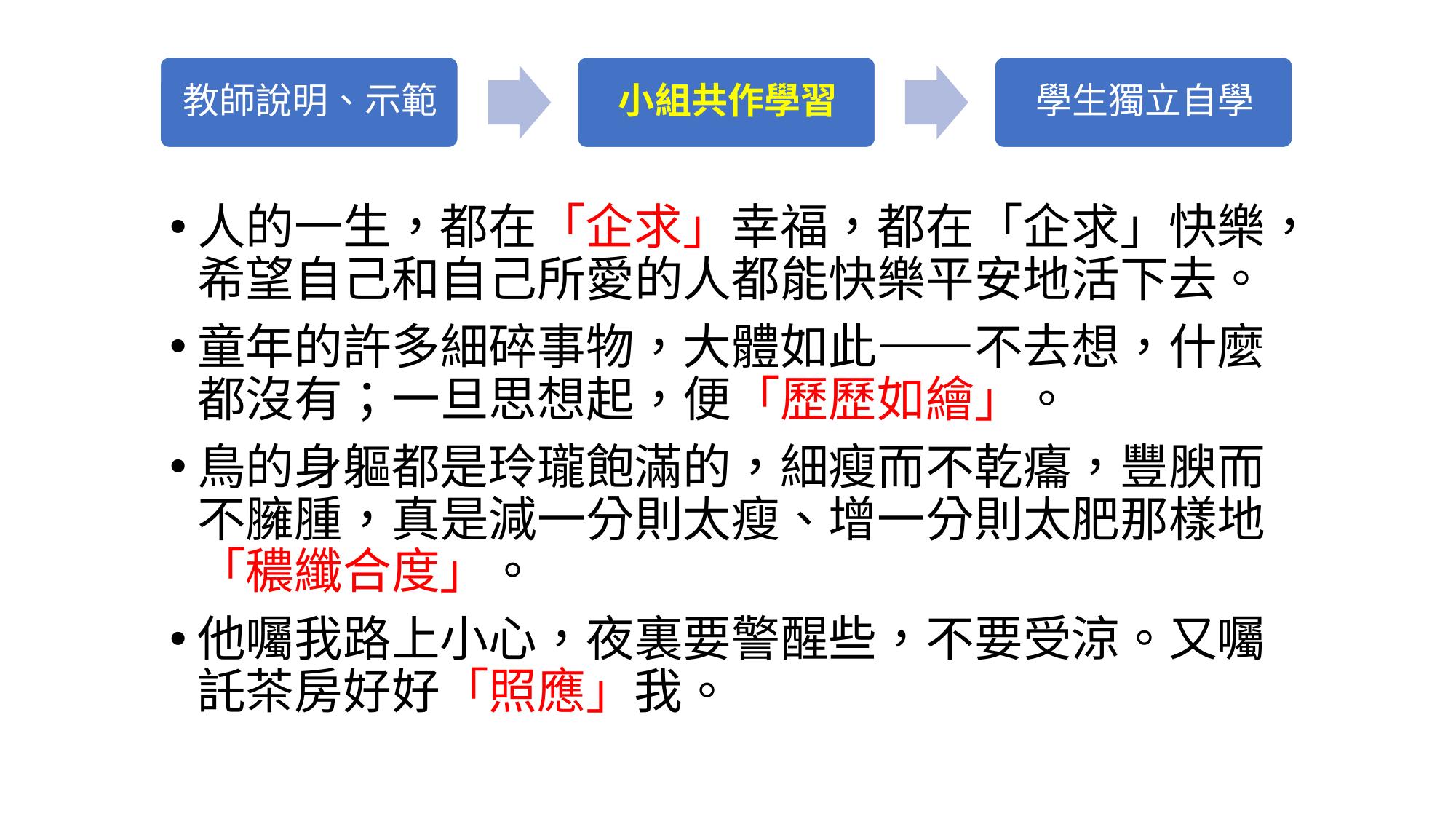

教師說明、示範

小組共作學習

學生獨立自學
人的一生，都在「企求」幸福，都在「企求」快樂，希望自己和自己所愛的人都能快樂平安地活下去。
童年的許多細碎事物，大體如此——不去想，什麼都沒有；一旦思想起，便「歷歷如繪」。
鳥的身軀都是玲瓏飽滿的，細瘦而不乾癟，豐腴而不臃腫，真是減一分則太瘦、增一分則太肥那樣地「穠纖合度」。
他囑我路上小心，夜裏要警醒些，不要受涼。又囑託茶房好好「照應」我。